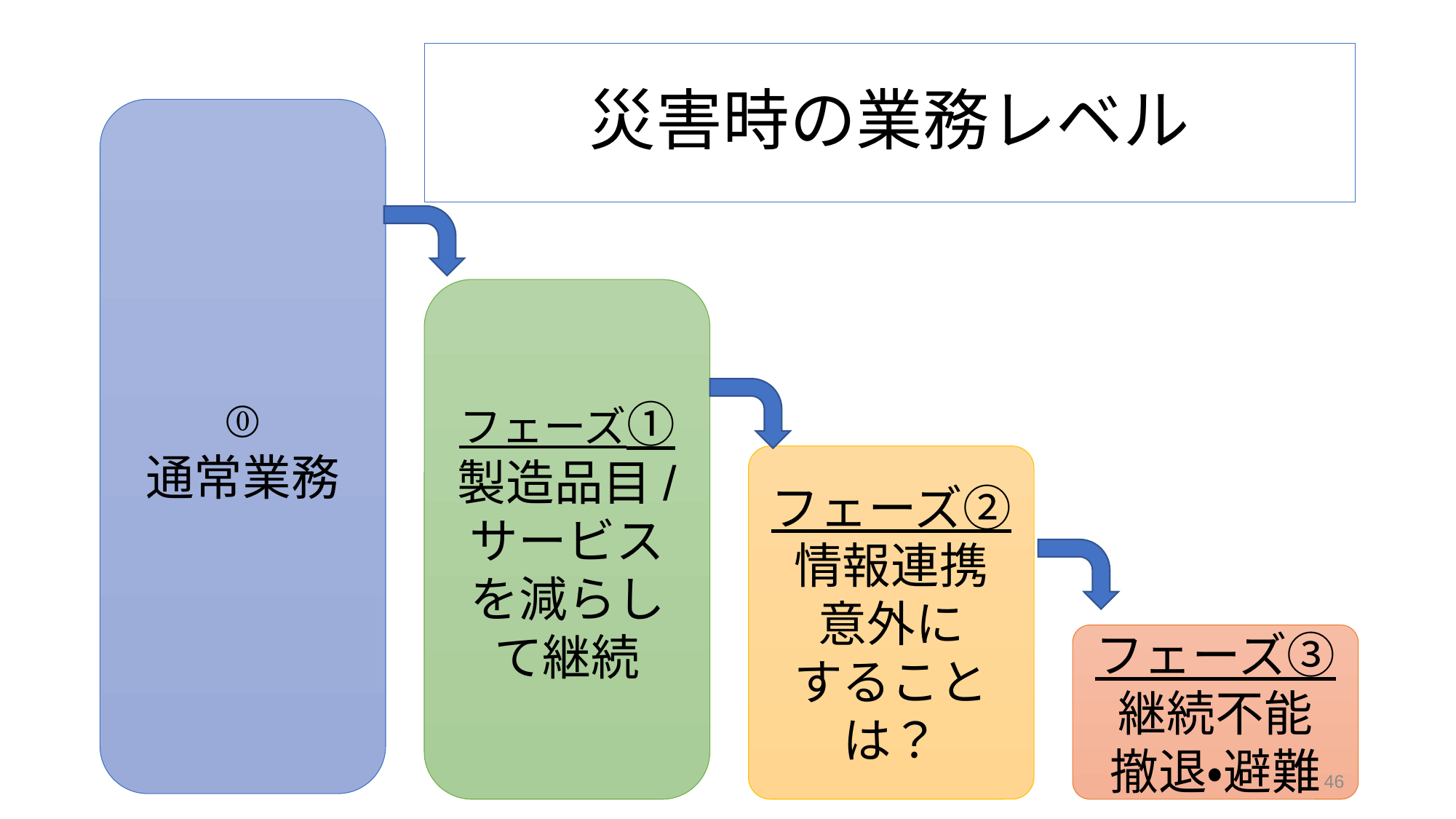

# 災害時の業務レベル
⓪
通常業務

フェーズ①
製造品目/
サービスを減らして継続

フェーズ②
情報連携
意外に
することは？

フェーズ③
継続不能
撤退・避難
46